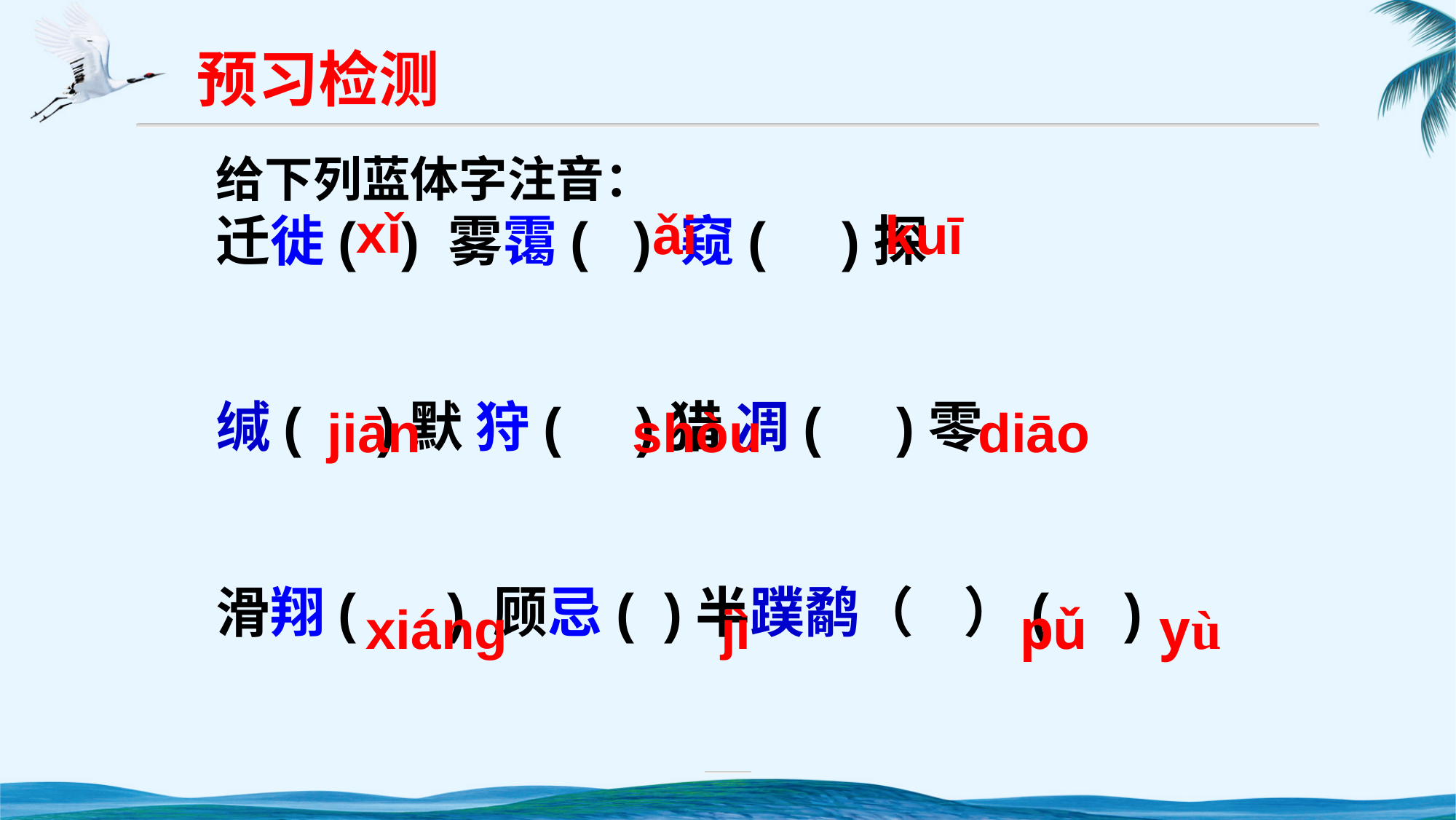

预习检测
给下列蓝体字注音：
迁徙(   ) 雾霭(   ) 窥(     )探

缄(     )默 狩(     )猎 凋(     )零

滑翔(      ) 顾忌(  )半蹼鹬（    ）(     )
xǐ
ǎi
kuī
jiān
shòu
diāo
yù
xiáng
jì
pǔ